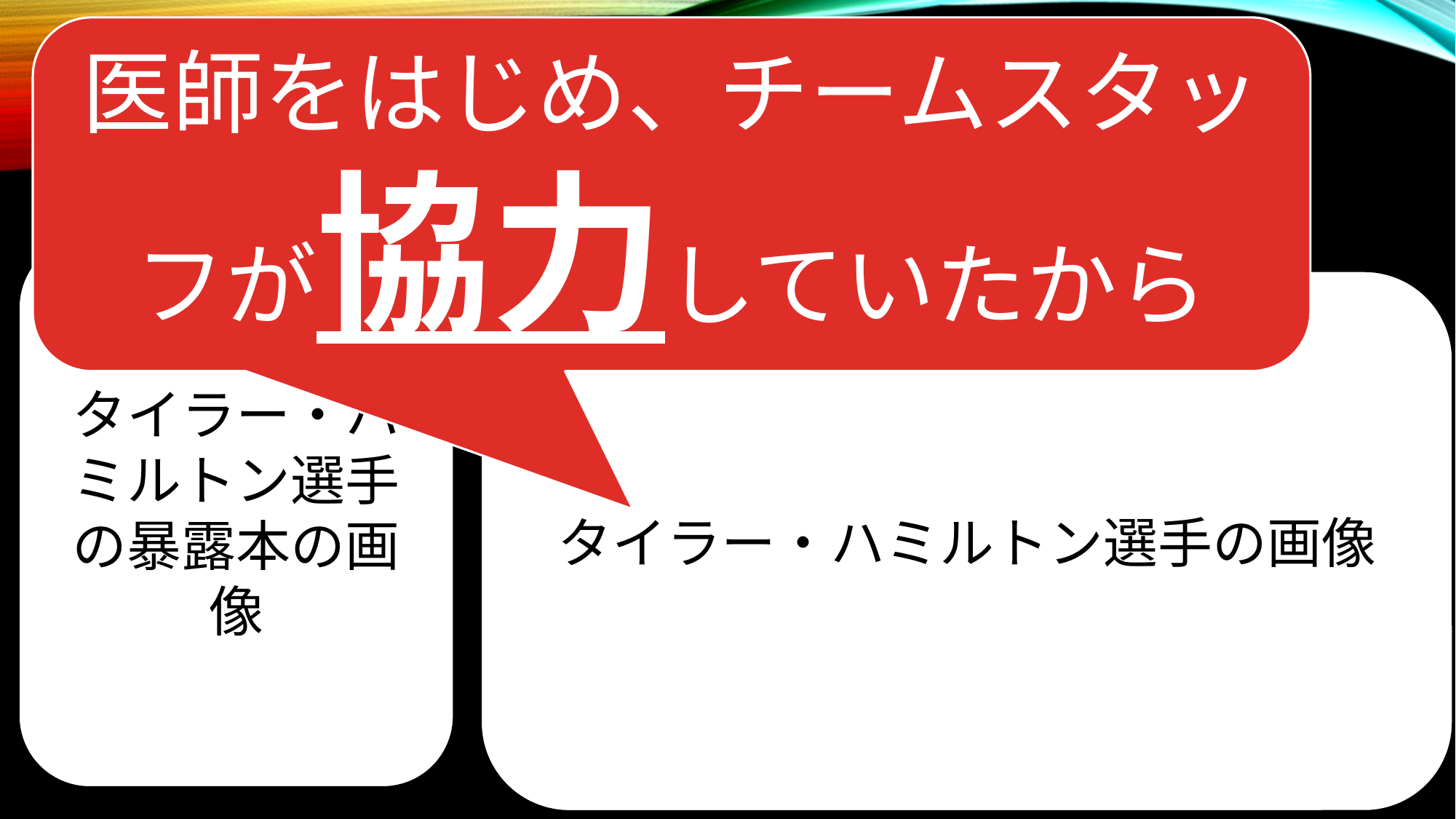

医師をはじめ、チームスタッフが協力していたから
#
タイラー・ハミルトン選手の暴露本の画像

タイラー・ハミルトン選手の画像